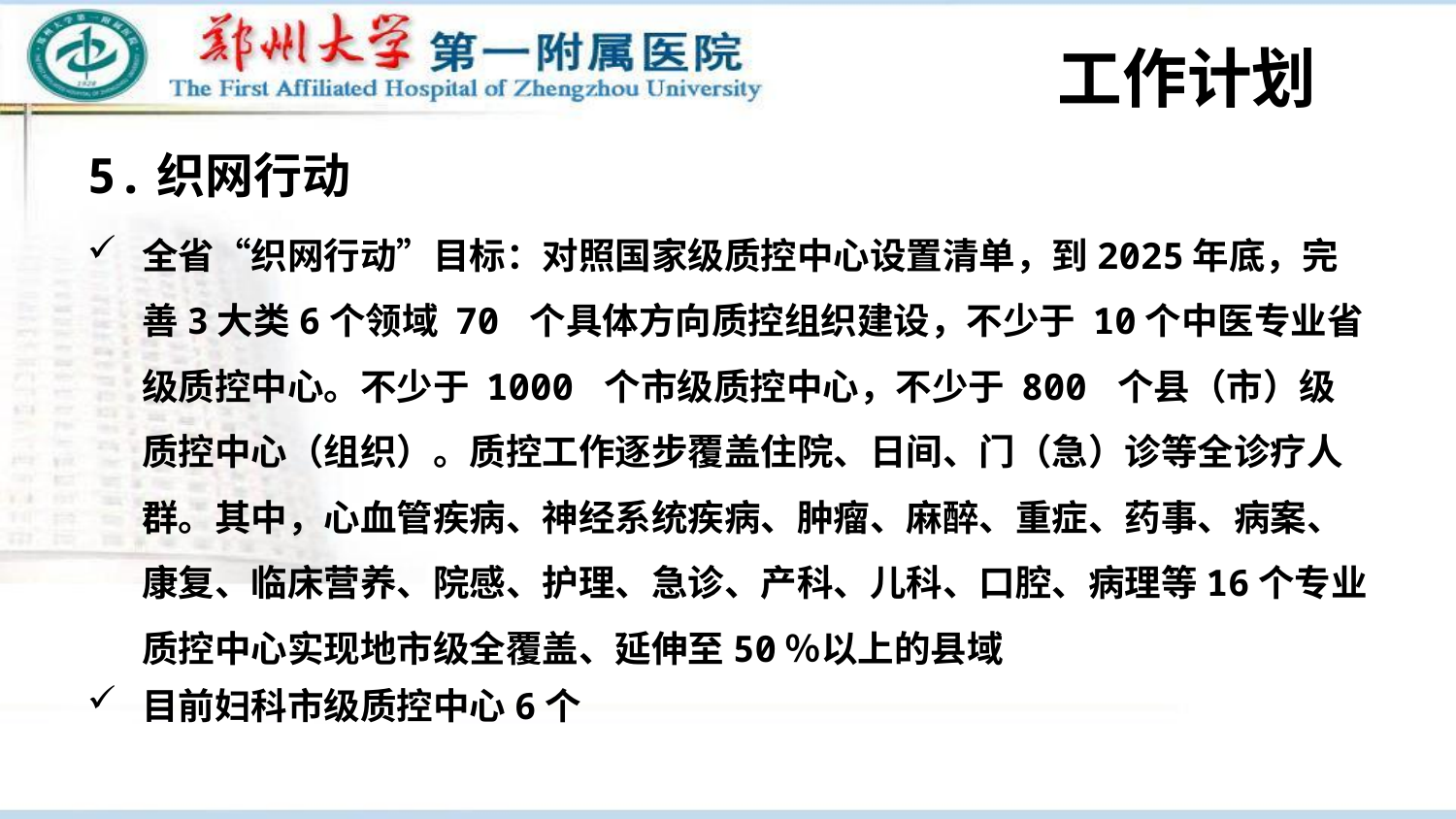

# 工作计划
5.织网行动
全省“织网行动”目标：对照国家级质控中心设置清单，到2025年底，完善3大类6个领域 70 个具体方向质控组织建设，不少于 10个中医专业省级质控中心。不少于 1000 个市级质控中心，不少于 800 个县（市）级质控中心（组织）。质控工作逐步覆盖住院、日间、门（急）诊等全诊疗人群。其中，心血管疾病、神经系统疾病、肿瘤、麻醉、重症、药事、病案、康复、临床营养、院感、护理、急诊、产科、儿科、口腔、病理等16个专业质控中心实现地市级全覆盖、延伸至50％以上的县域
目前妇科市级质控中心6个